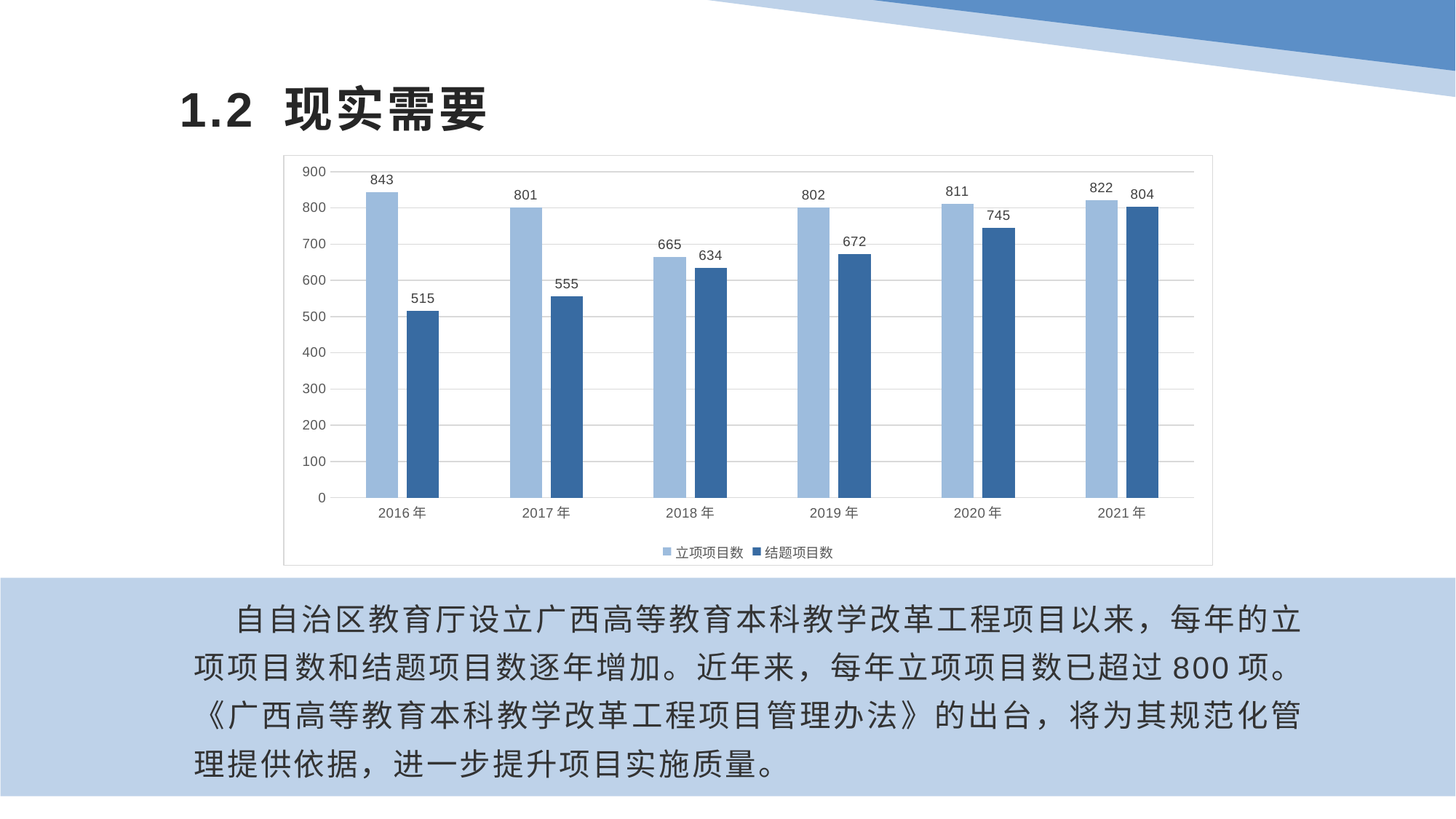

# 1.2 现实需要

### Chart

| Category | 立项项目数 | 结题项目数 |
|---|---|---|
| 2016年 | 843.0 | 515.0 |
| 2017年 | 801.0 | 555.0 |
| 2018年 | 665.0 | 634.0 |
| 2019年 | 802.0 | 672.0 |
| 2020年 | 811.0 | 745.0 |
| 2021年 | 822.0 | 804.0 |
    自自治区教育厅设立广西高等教育本科教学改革工程项目以来，每年的立项项目数和结题项目数逐年增加。近年来，每年立项项目数已超过800项。《广西高等教育本科教学改革工程项目管理办法》的出台，将为其规范化管理提供依据，进一步提升项目实施质量。